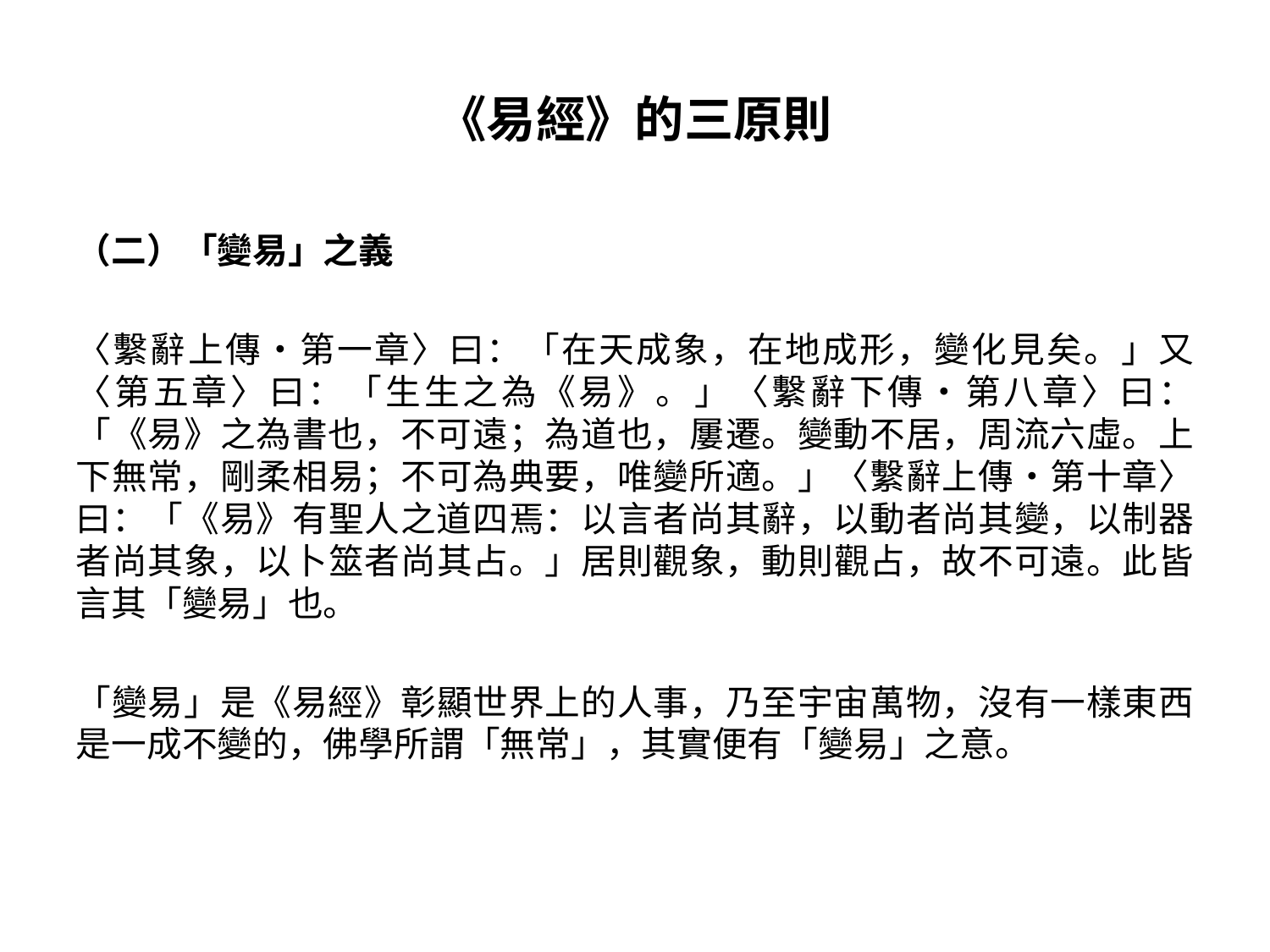

# 《易經》的三原則
（二）「變易」之義

〈繫辭上傳‧第一章〉曰：「在天成象，在地成形，變化見矣。」又〈第五章〉曰：「生生之為《易》。」〈繫辭下傳‧第八章〉曰：「《易》之為書也，不可遠；為道也，屢遷。變動不居，周流六虛。上下無常，剛柔相易；不可為典要，唯變所適。」〈繫辭上傳‧第十章〉曰：「《易》有聖人之道四焉：以言者尚其辭，以動者尚其變，以制器者尚其象，以卜筮者尚其占。」居則觀象，動則觀占，故不可遠。此皆言其「變易」也。

「變易」是《易經》彰顯世界上的人事，乃至宇宙萬物，沒有一樣東西是一成不變的，佛學所謂「無常」，其實便有「變易」之意。